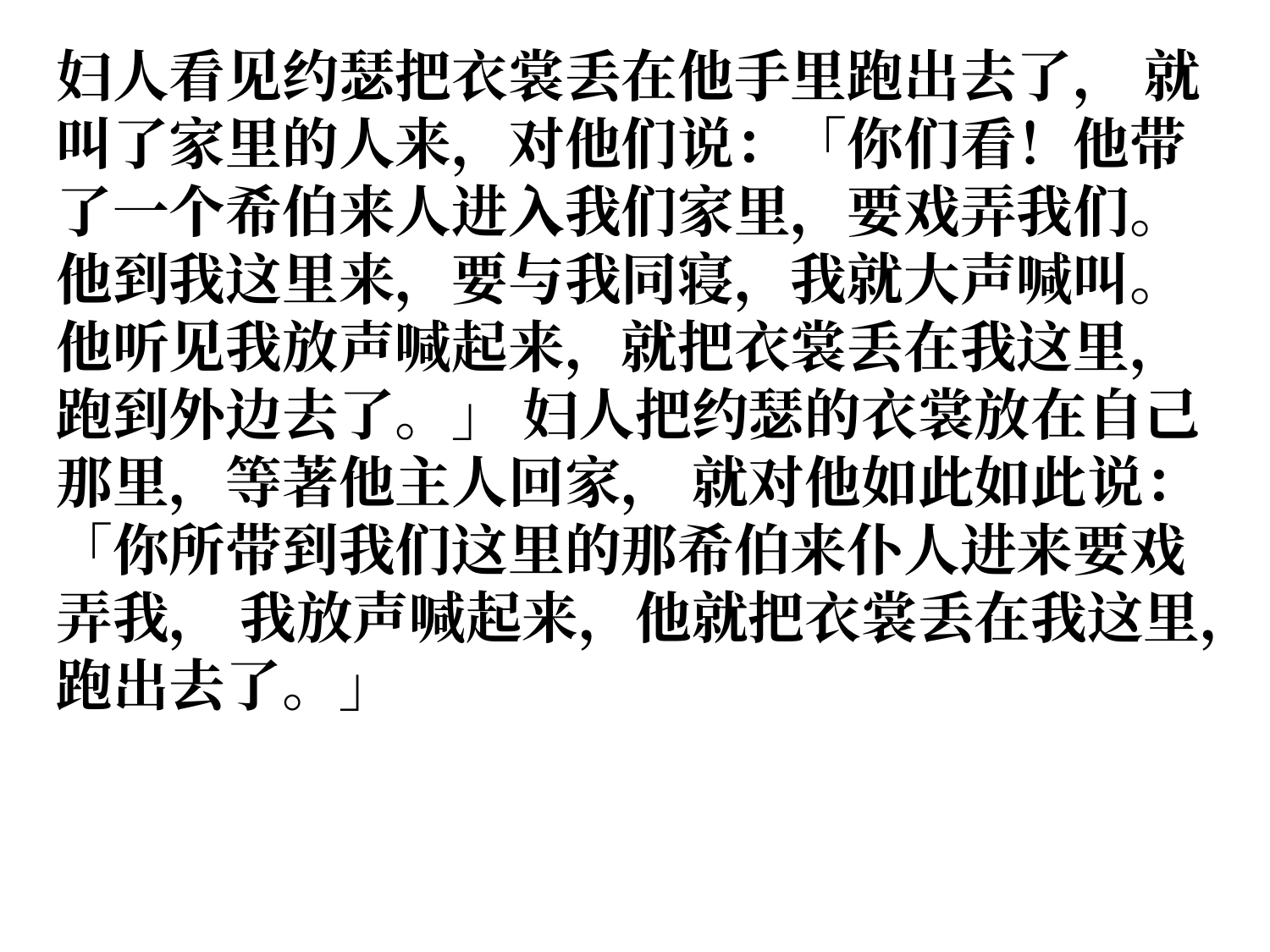

妇人看见约瑟把衣裳丢在他手里跑出去了， 就叫了家里的人来，对他们说：「你们看！他带了一个希伯来人进入我们家里，要戏弄我们。他到我这里来，要与我同寝，我就大声喊叫。 他听见我放声喊起来，就把衣裳丢在我这里，跑到外边去了。」 妇人把约瑟的衣裳放在自己那里，等著他主人回家， 就对他如此如此说：「你所带到我们这里的那希伯来仆人进来要戏弄我， 我放声喊起来，他就把衣裳丢在我这里，跑出去了。」